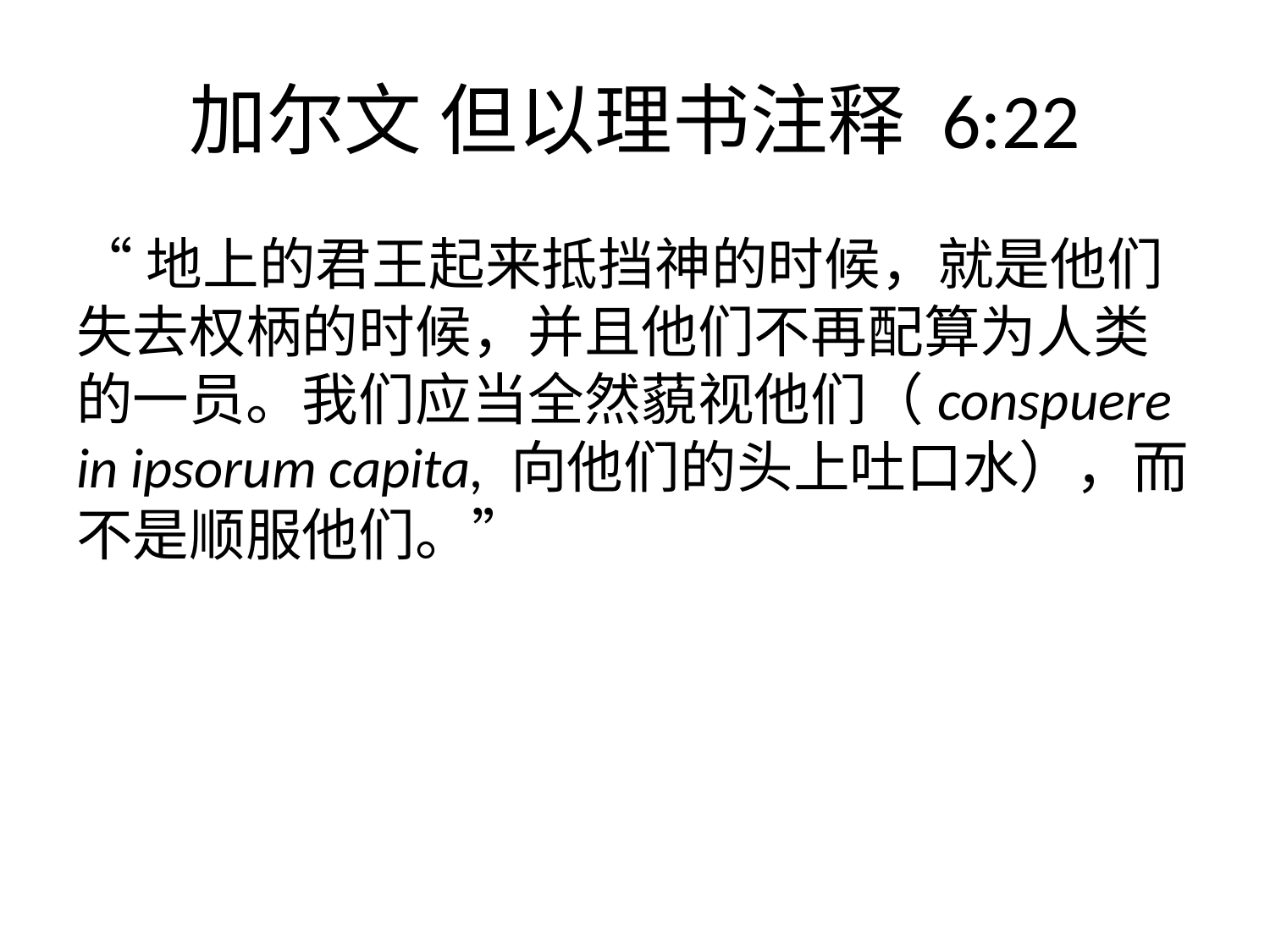

# 加尔文 但以理书注释 6:22
“地上的君王起来抵挡神的时候，就是他们失去权柄的时候，并且他们不再配算为人类的一员。我们应当全然藐视他们（conspuere in ipsorum capita, 向他们的头上吐口水），而不是顺服他们。”